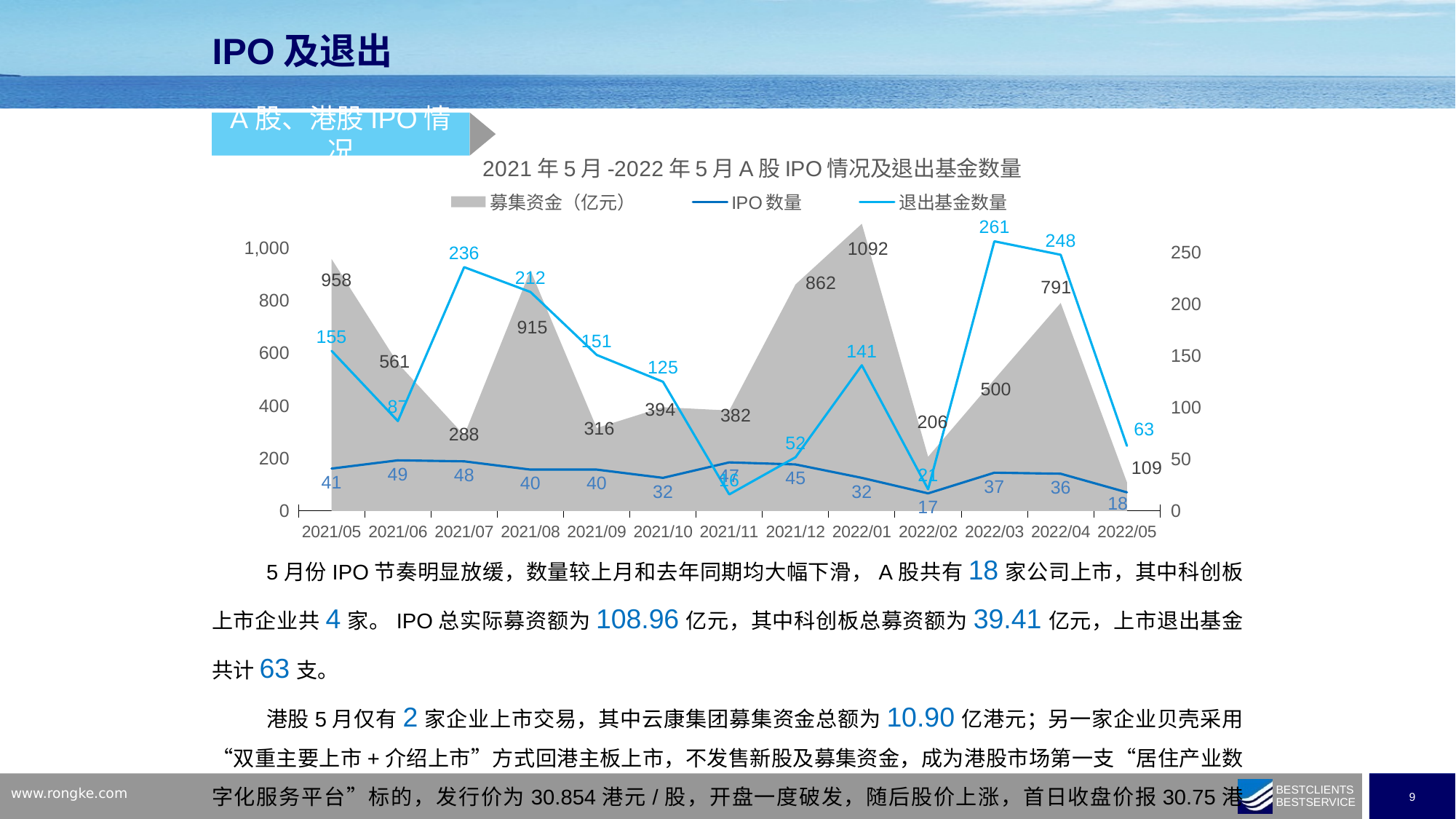

IPO及退出
A股、港股IPO情况

### Chart: 2021年5月-2022年5月A股IPO情况及退出基金数量

| Category | 募集资金（亿元） | IPO数量 | 退出基金数量 |
|---|---|---|---|
| 44344 | 958.0 | 41.0 | 155.0 |
| 44348 | 561.45 | 49.0 | 87.0 |
| 44408 | 287.82 | 48.0 | 236.0 |
| 44439 | 914.9564 | 40.0 | 212.0 |
| 44440 | 315.5 | 40.0 | 151.0 |
| 44500 | 394.4662 | 32.0 | 125.0 |
| 44530 | 381.78 | 47.0 | 16.0 |
| 44561 | 861.7 | 45.0 | 52.0 |
| 44592 | 1092.1475 | 32.0 | 141.0 |
| 44593 | 205.926 | 17.0 | 21.0 |
| 44621 | 500.1743 | 37.0 | 261.0 |
| 44652 | 791.0 | 36.0 | 248.0 |
| 44682 | 109.0 | 18.0 | 63.0 |
5月份IPO节奏明显放缓，数量较上月和去年同期均大幅下滑，A股共有18家公司上市，其中科创板上市企业共4家。IPO总实际募资额为108.96亿元，其中科创板总募资额为39.41亿元，上市退出基金共计63支。
港股5月仅有2家企业上市交易，其中云康集团募集资金总额为10.90亿港元；另一家企业贝壳采用“双重主要上市+介绍上市”方式回港主板上市，不发售新股及募集资金，成为港股市场第一支“居住产业数字化服务平台”标的，发行价为30.854港元/股，开盘一度破发，随后股价上涨，首日收盘价报30.75港元/股。